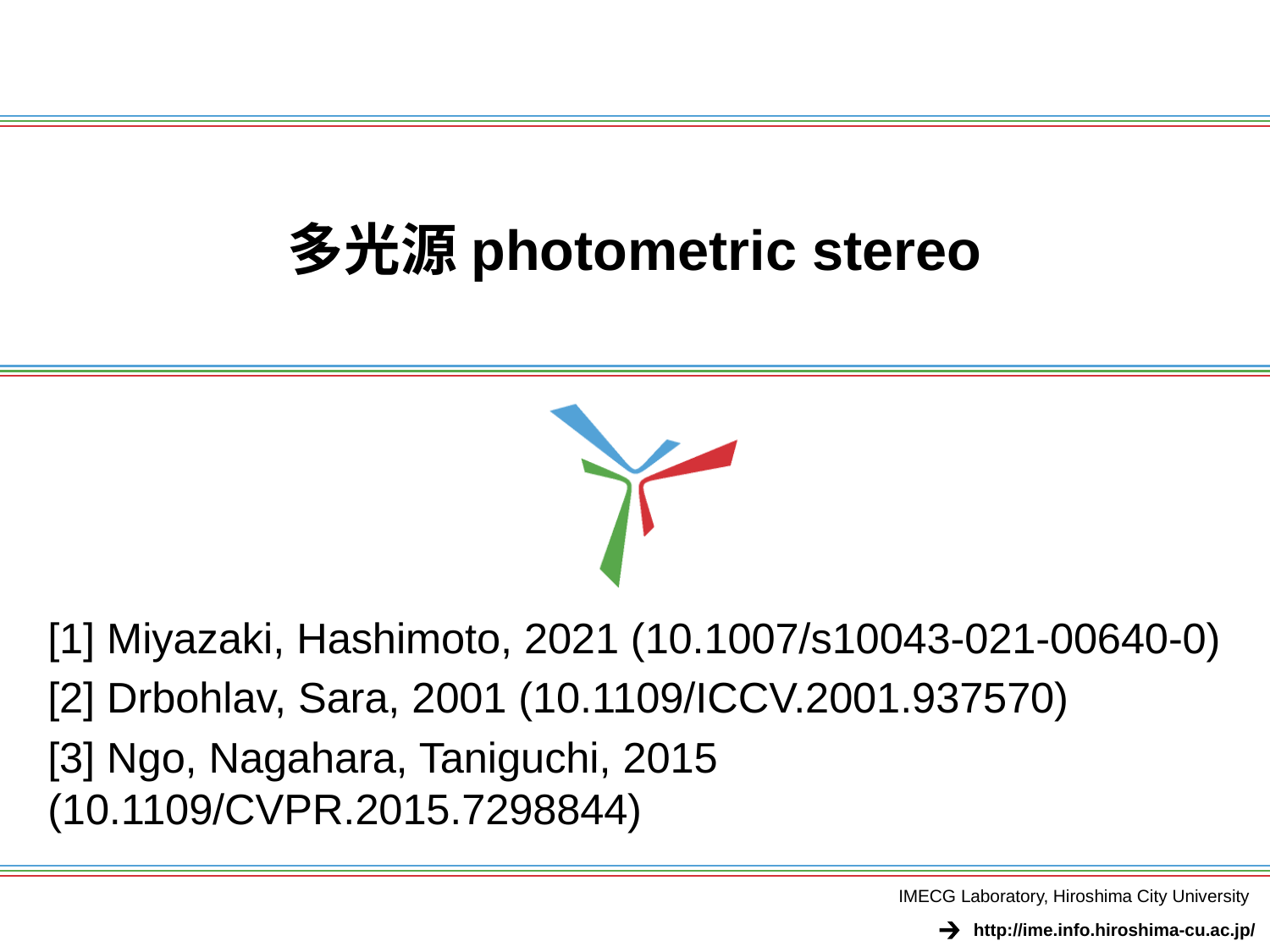

# 多光源photometric stereo
[1] Miyazaki, Hashimoto, 2021 (10.1007/s10043-021-00640-0)
[2] Drbohlav, Sara, 2001 (10.1109/ICCV.2001.937570)
[3] Ngo, Nagahara, Taniguchi, 2015 (10.1109/CVPR.2015.7298844)